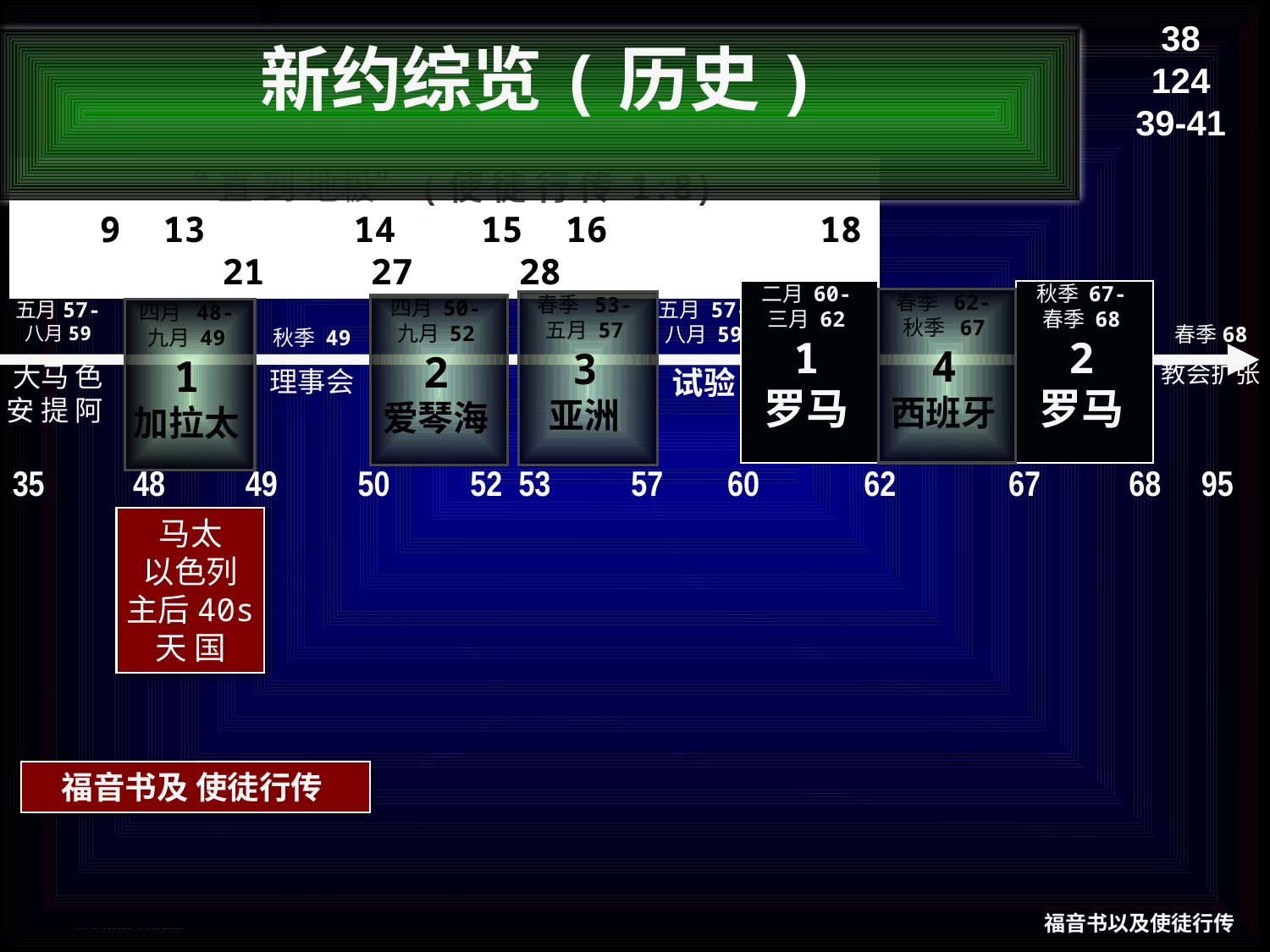

38
124
39-41
新约综览(历史)
“直 到 地极”(使 徒 行 传 1:8)
       9  13       14    15  16          18           21     27     28
二月 60-
三月 62
1
罗马

秋季 67-
春季 68
2
罗马

春季  62-
秋季  67
4
西班牙

春季  53-
五月 57
3
亚洲

四月 50-
九月 52
2
爱琴海

四月  48-
九月 49
1
加拉太

五月57-
八月59
大马 色
安 提 阿
五月 57-
八月 59
试验
春季68
教会扩张
秋季 49
理事会

35           48          49          50          52  53          57        60             62              67           68     95
马太
以色列
主后40s
天 国
福音书及 使徒行传
福音书以及使徒行传